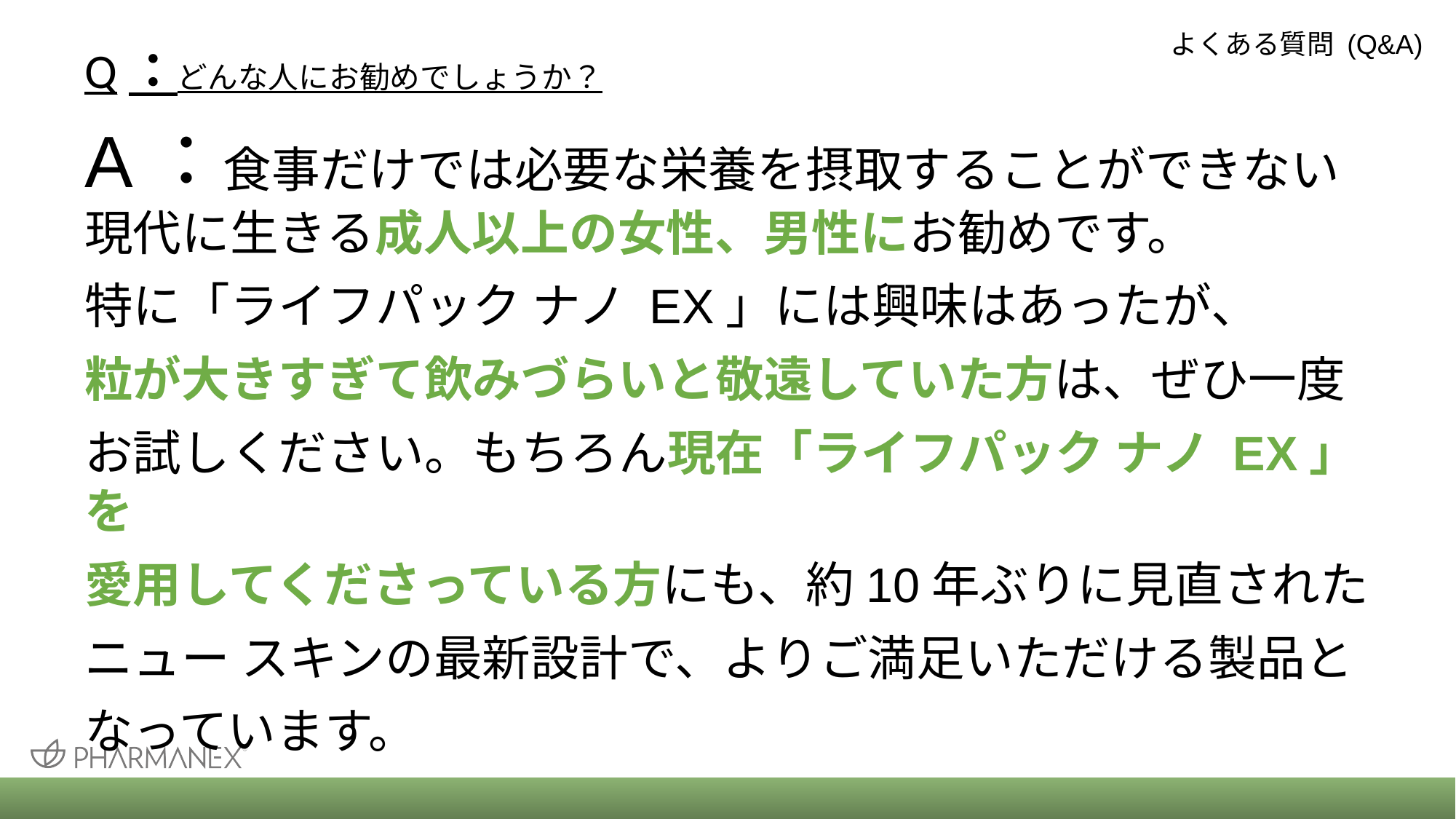

よくある質問 (Q&A)
# Q：どんな人にお勧めでしょうか？
A：食事だけでは必要な栄養を摂取することができない
現代に生きる成人以上の女性、男性にお勧めです。
特に「ライフパック ナノ EX」には興味はあったが、
粒が大きすぎて飲みづらいと敬遠していた方は、ぜひ一度
お試しください。もちろん現在「ライフパック ナノ EX」を
愛用してくださっている方にも、約10年ぶりに見直された
ニュー スキンの最新設計で、よりご満足いただける製品と
なっています。